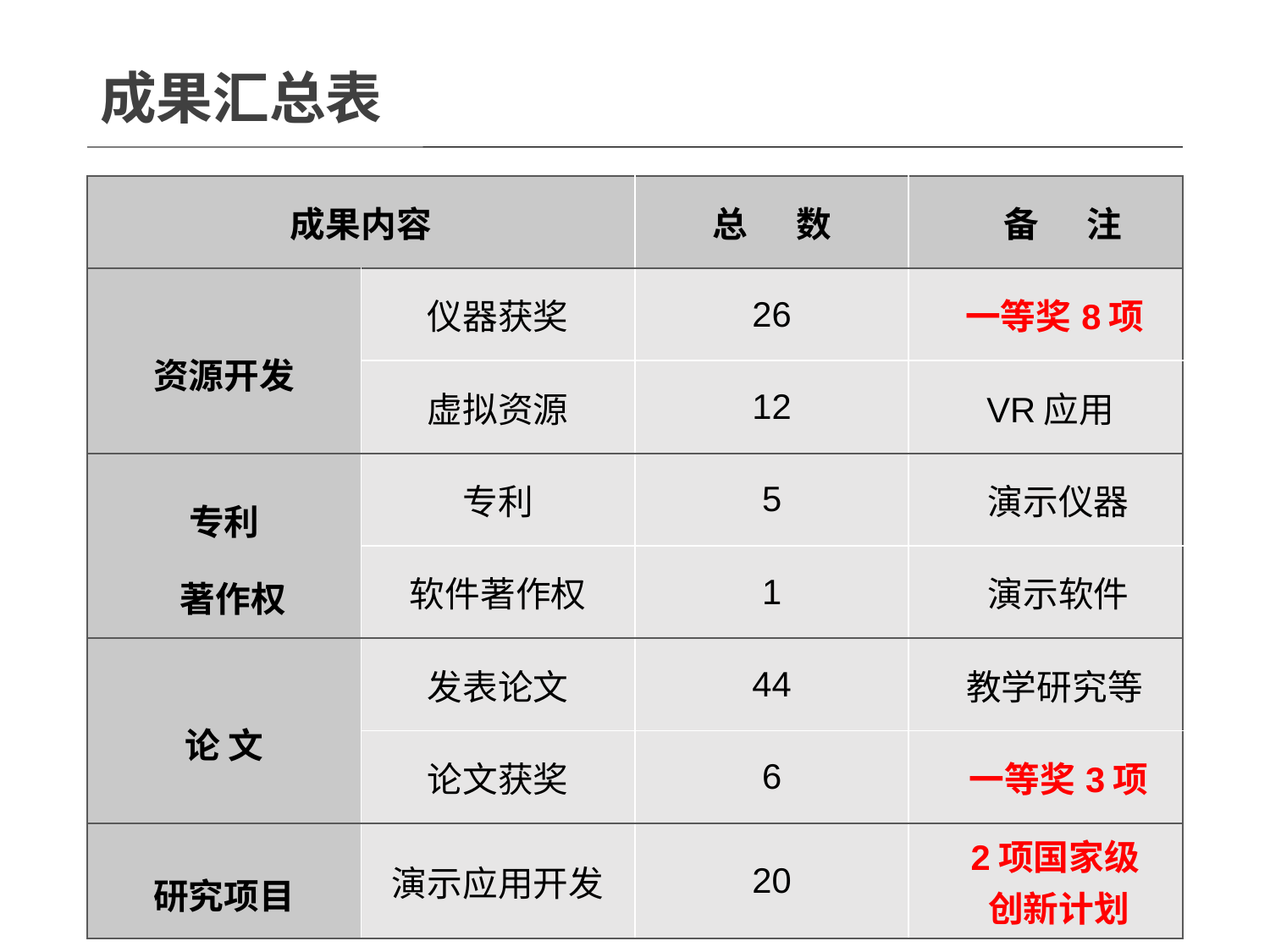

# 成果汇总表
| 成果内容 |  | 总 数 | 备 注 |
| --- | --- | --- | --- |
| 资源开发 | 仪器获奖 | 26 | 一等奖8项 |
|  | 虚拟资源 | 12 | VR应用 |
| 专利 著作权 | 专利 | 5 | 演示仪器 |
|  | 软件著作权 | 1 | 演示软件 |
| 论 文 | 发表论文 | 44 | 教学研究等 |
|  | 论文获奖 | 6 | 一等奖3项 |
| 研究项目 | 演示应用开发 | 20 | 2项国家级 创新计划 |